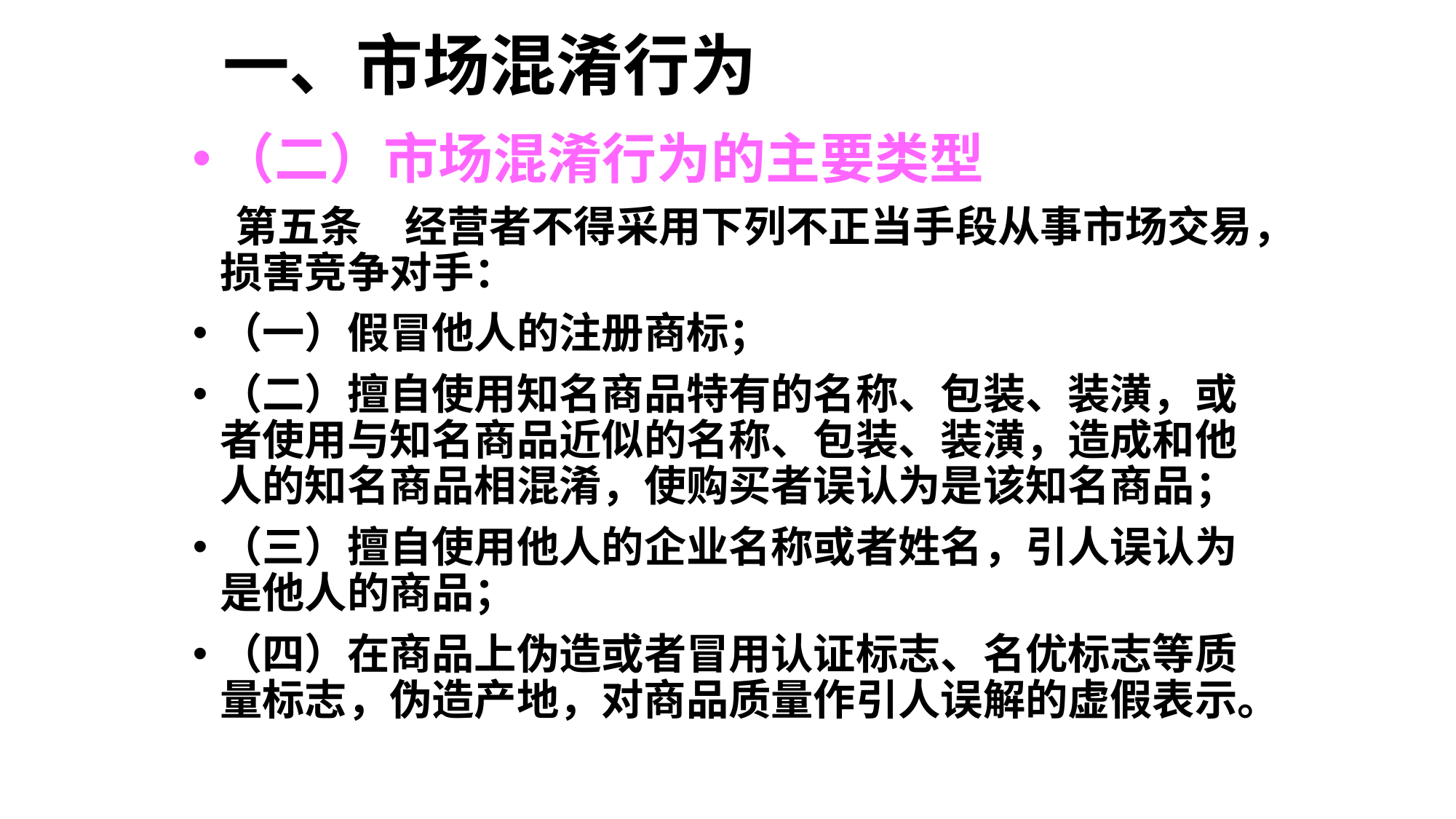

# 一、市场混淆行为
（二）市场混淆行为的主要类型
　第五条　经营者不得采用下列不正当手段从事市场交易，损害竞争对手：
（一）假冒他人的注册商标；
（二）擅自使用知名商品特有的名称、包装、装潢，或者使用与知名商品近似的名称、包装、装潢，造成和他人的知名商品相混淆，使购买者误认为是该知名商品；
（三）擅自使用他人的企业名称或者姓名，引人误认为是他人的商品；
（四）在商品上伪造或者冒用认证标志、名优标志等质量标志，伪造产地，对商品质量作引人误解的虚假表示。